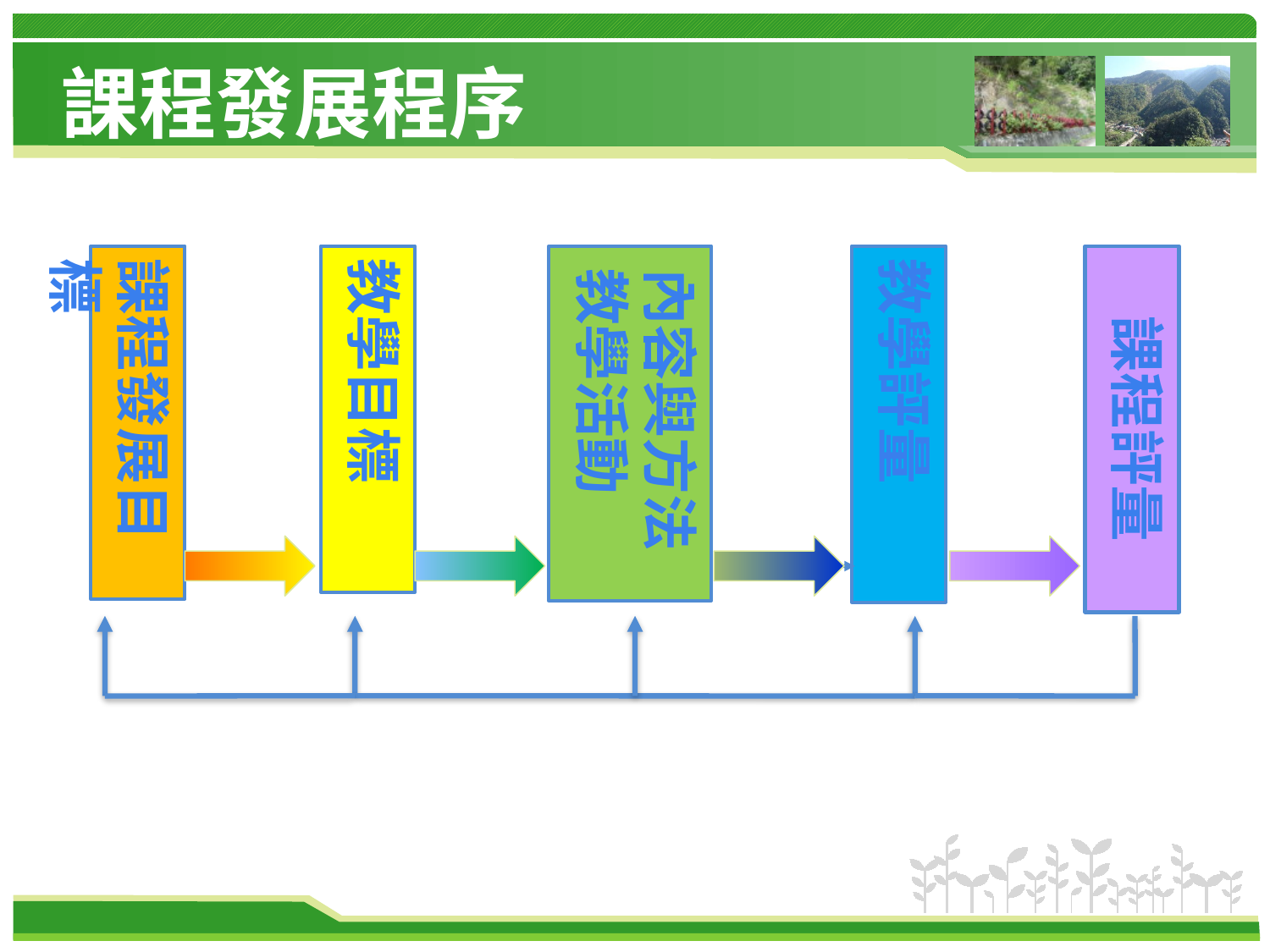

課程發展程序
課程發展目標
教學目標
內容與方法
教學活動
教學評量
課程評量